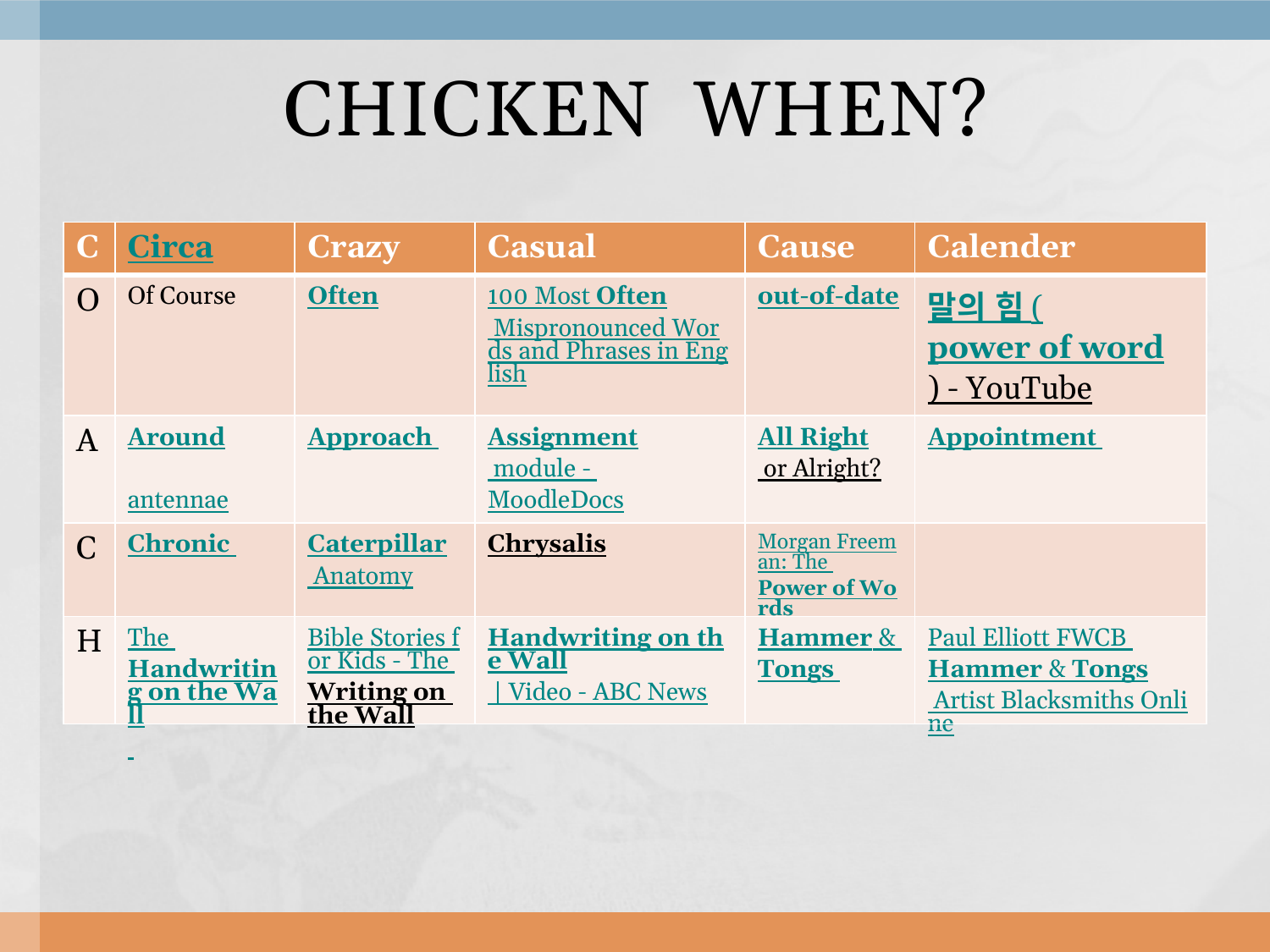

# CHICKEN  WHEN?
| C | Circa | Crazy | Casual | Cause | Calender |
| --- | --- | --- | --- | --- | --- |
| O | Of Course | Often | 100 Most Often Mispronounced Words and Phrases in English | out-of-date | 말의 힘 (power of word) - YouTube |
| A | Around antennae | Approach | Assignment module - MoodleDocs | All Right or Alright? | Appointment |
| C | Chronic | Caterpillar Anatomy | Chrysalis | Morgan Freeman: The Power of Words - YouTube |  |
| H | The Handwriting on the Wall | Bible Stories for Kids - The Writing on the Wall | Handwriting on the Wall | Video - ABC News | Hammer & Tongs | Paul Elliott FWCB Hammer & Tongs Artist Blacksmiths Online |